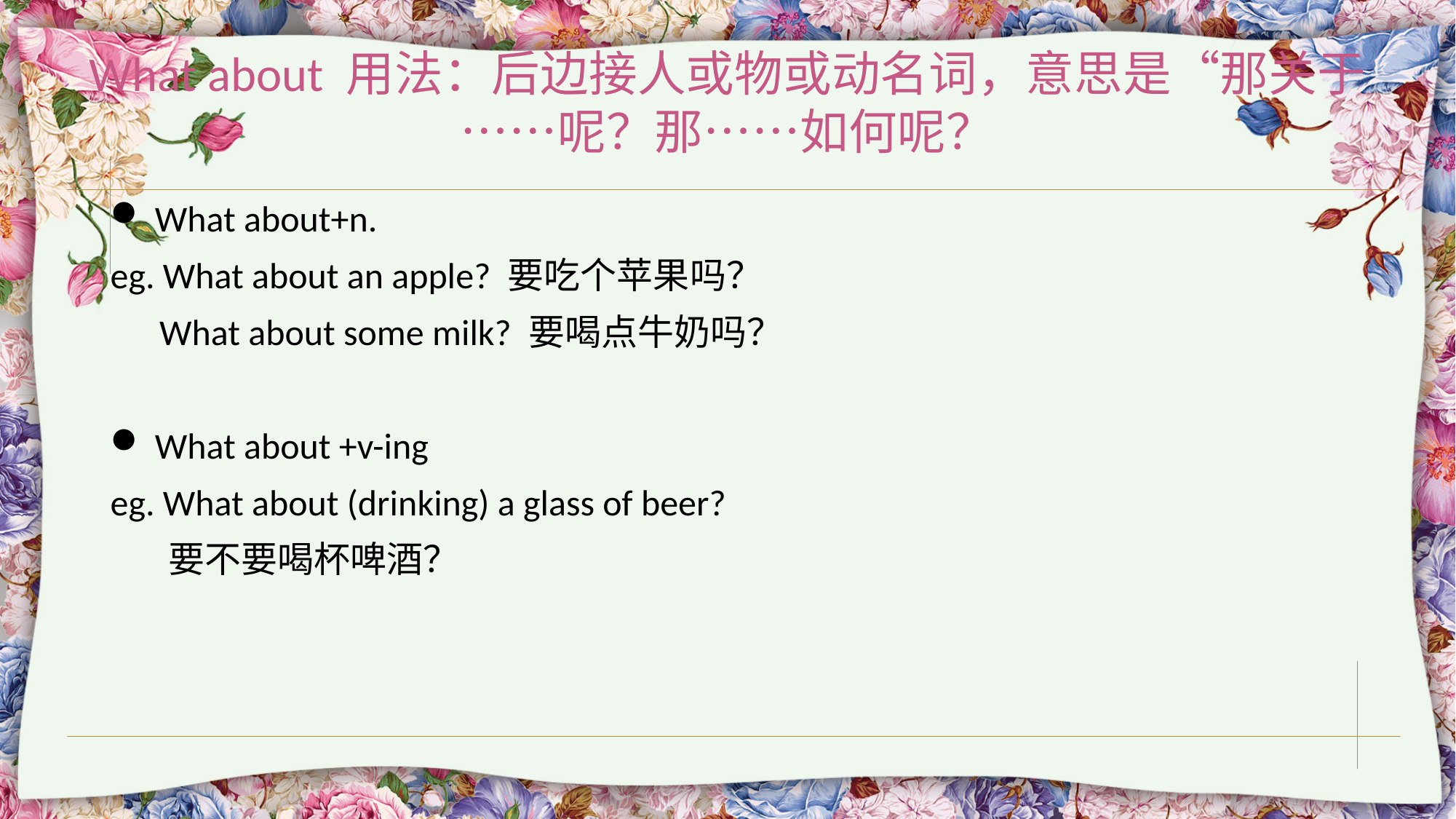

# What about 用法：后边接人或物或动名词，意思是“那关于……呢？那……如何呢？
 What about+n.
eg. What about an apple? 要吃个苹果吗？
      What about some milk? 要喝点牛奶吗？

 What about +v-ing
eg. What about (drinking) a glass of beer?
      要不要喝杯啤酒？

”